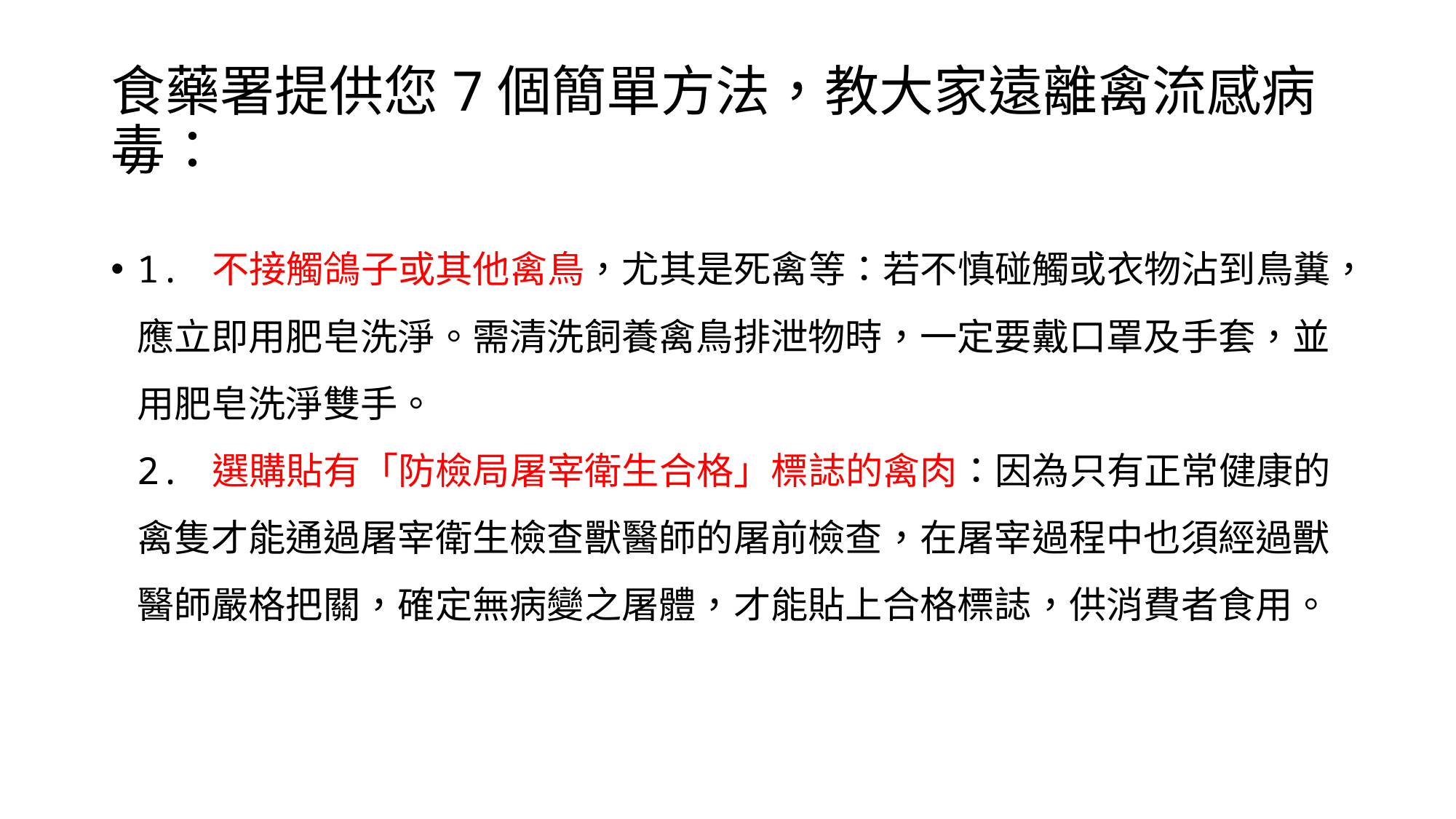

# 食藥署提供您7個簡單方法，教大家遠離禽流感病毒：
1. 不接觸鴿子或其他禽鳥，尤其是死禽等：若不慎碰觸或衣物沾到鳥糞，應立即用肥皂洗淨。需清洗飼養禽鳥排泄物時，一定要戴口罩及手套，並用肥皂洗淨雙手。
2. 選購貼有「防檢局屠宰衛生合格」標誌的禽肉：因為只有正常健康的禽隻才能通過屠宰衛生檢查獸醫師的屠前檢查，在屠宰過程中也須經過獸醫師嚴格把關，確定無病變之屠體，才能貼上合格標誌，供消費者食用。